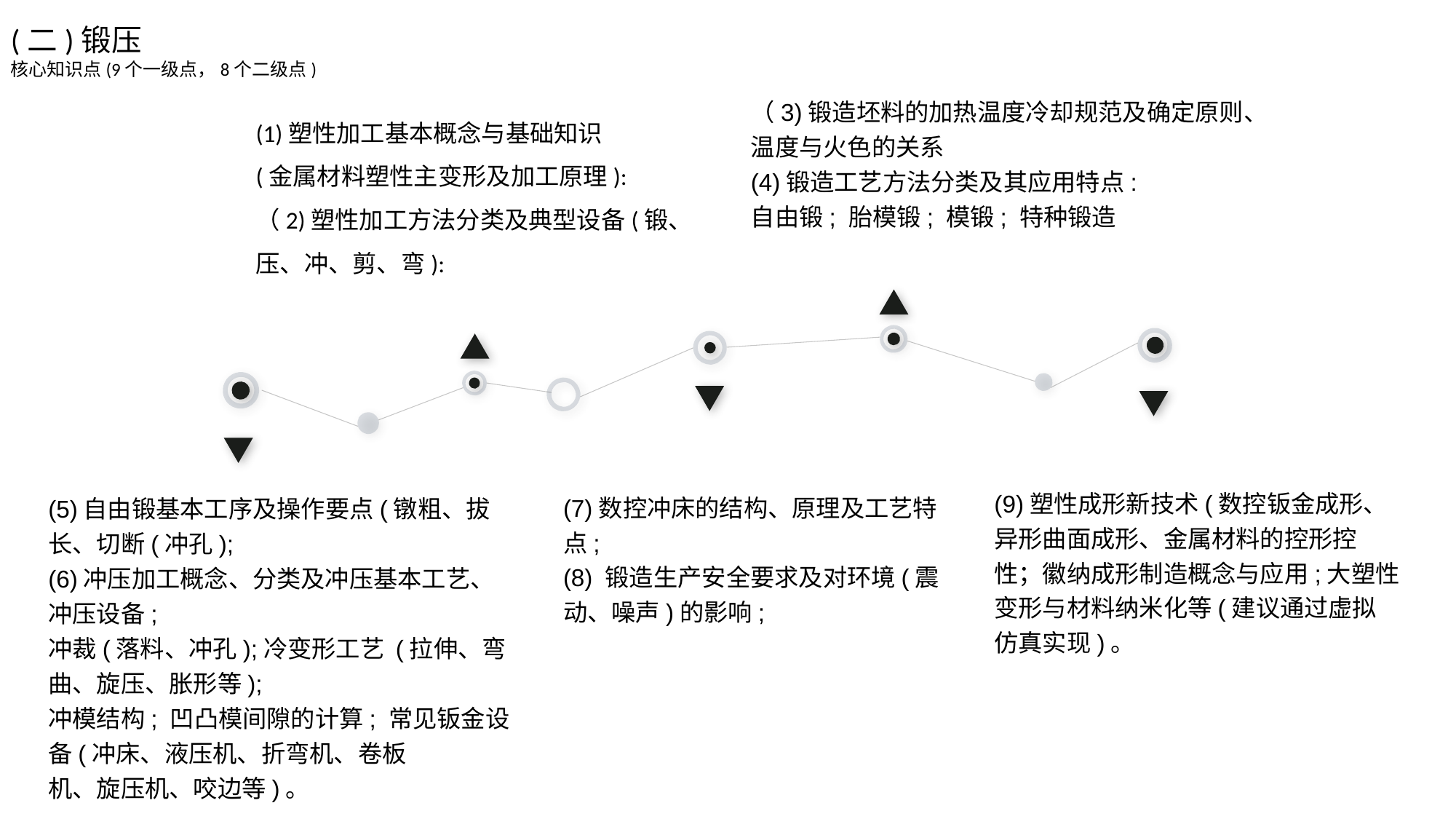

（3)锻造坯料的加热温度冷却规范及确定原则、温度与火色的关系
(4)锻造工艺方法分类及其应用特点:
自由锻; 胎模锻; 模锻; 特种锻造
(二)锻压
核心知识点(9个一级点，8个二级点)
(1)塑性加工基本概念与基础知识
(金属材料塑性主变形及加工原理):
（2)塑性加工方法分类及典型设备(锻、压、冲、剪、弯):

(9)塑性成形新技术(数控钣金成形、异形曲面成形、金属材料的控形控
性；徽纳成形制造概念与应用;大塑性变形与材料纳米化等(建议通过虚拟
仿真实现)。

(5)自由锻基本工序及操作要点(镦粗、拔长、切断(冲孔);
(6)冲压加工概念、分类及冲压基本工艺、冲压设备;
冲裁(落料、冲孔);冷变形工艺 (拉伸、弯曲、旋压、胀形等);
冲模结构; 凹凸模间隙的计算; 常见钣金设备(冲床、液压机、折弯机、卷板
机、旋压机、咬边等)。

(7)数控冲床的结构、原理及工艺特点;
(8) 锻造生产安全要求及对环境(震动、噪声)的影响;